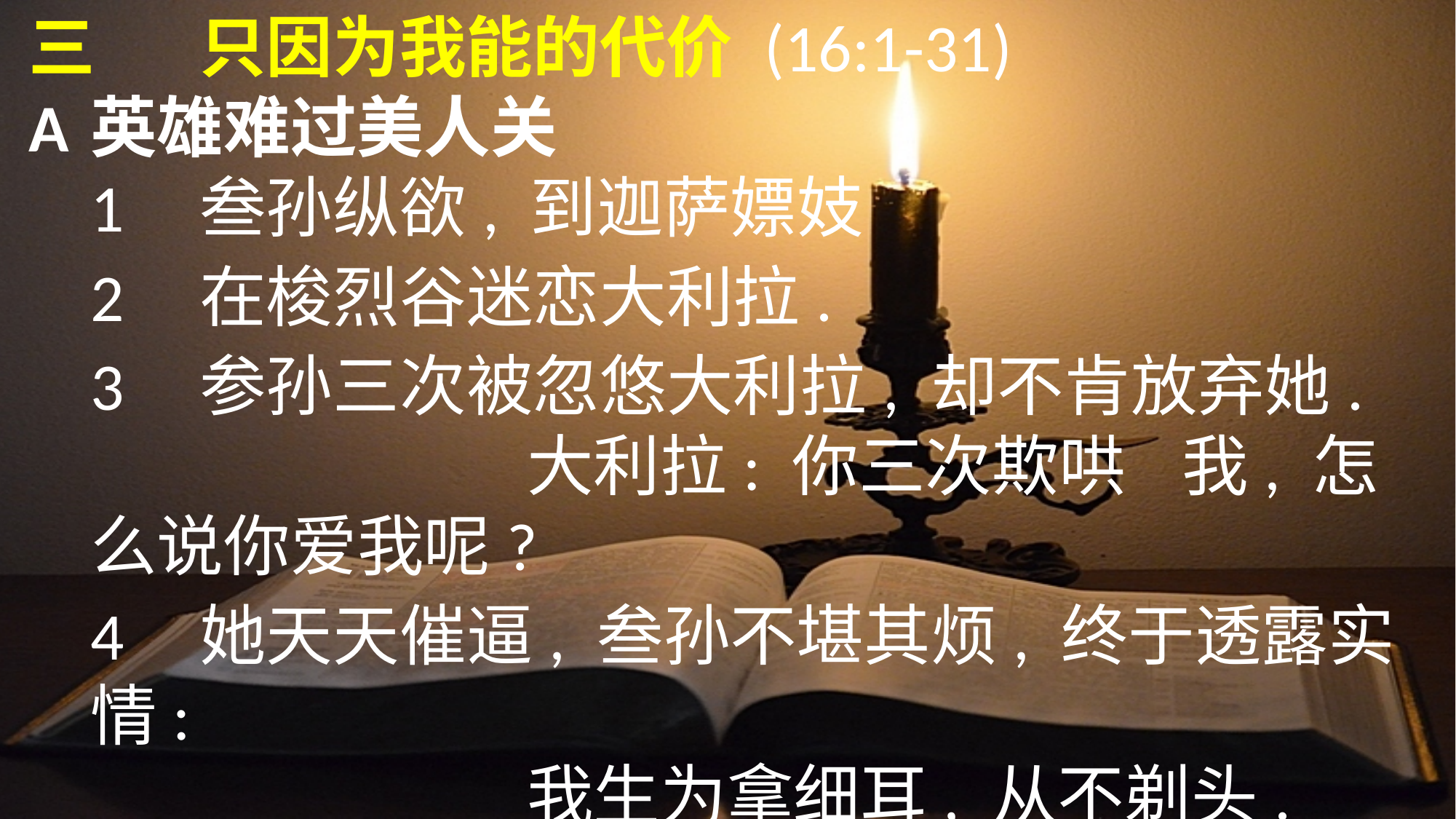

三	只因为我能的代价 (16:1-31)
A	英雄难过美人关
	1	叁孙纵欲, 到迦萨嫖妓
	2	在梭烈谷迷恋大利拉.
	3	参孙三次被忽悠大利拉, 却不肯放弃她.
					大利拉: 你三次欺哄	我, 怎么说你爱我呢?
	4	她天天催逼, 叁孙不堪其烦, 终于透露实情:
					我生为拿细耳, 从不剃头.
					剃了头就与常人无异.